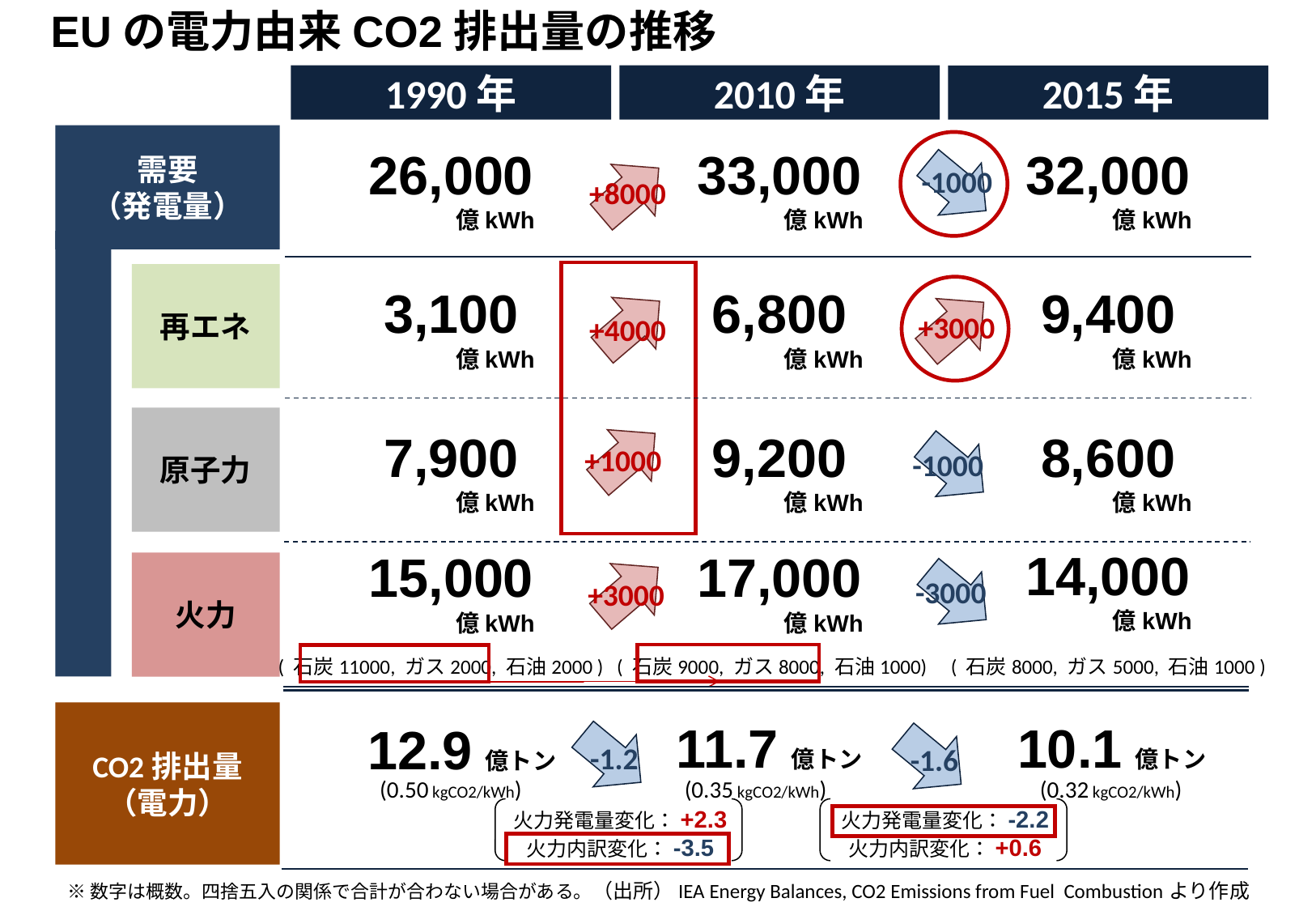

EUの電力由来CO2排出量の推移
1990年
2010年
2015年
需要
（発電量）

26,000
億kWh
33,000
億kWh
32,000
億kWh
-1000

+8000

再エネ

3,100
億kWh
6,800
億kWh
9,400
億kWh
+3000
+4000
原子力

+1000
7,900
億kWh
9,200
億kWh
8,600
億kWh
-1000
火力
14,000
億kWh

15,000
億kWh
17,000
億kWh

-3000
+3000
( 石炭11000, ガス2000, 石油2000 )
( 石炭9000, ガス8000, 石油1000)
( 石炭8000, ガス5000, 石油1000 )

CO2排出量
（電力）
11.7億トン
10.1億トン
12.9億トン

-1.2
-1.6
(0.50 kgCO2/kWh)
(0.35 kgCO2/kWh)
(0.32 kgCO2/kWh)

火力発電量変化：+2.3
火力内訳変化：-3.5
火力発電量変化：-2.2
火力内訳変化：+0.6

（出所）IEA Energy Balances, CO2 Emissions from Fuel  Combustionより作成
※数字は概数。四捨五入の関係で合計が合わない場合がある。